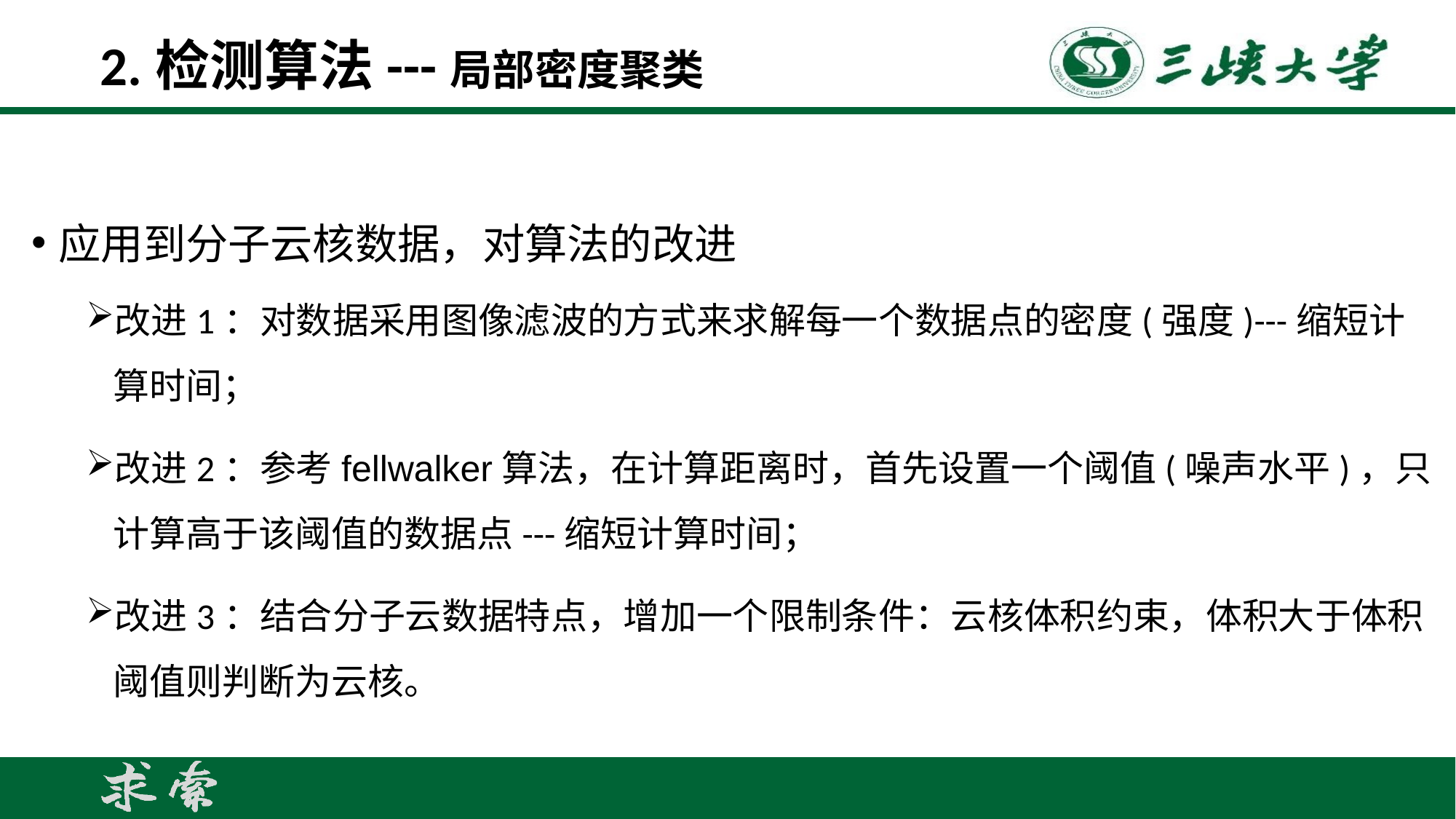

# 2.检测算法---局部密度聚类
应用到分子云核数据，对算法的改进
改进1：对数据采用图像滤波的方式来求解每一个数据点的密度(强度)---缩短计算时间；
改进2：参考fellwalker算法，在计算距离时，首先设置一个阈值(噪声水平)，只计算高于该阈值的数据点---缩短计算时间；
改进3：结合分子云数据特点，增加一个限制条件：云核体积约束，体积大于体积阈值则判断为云核。